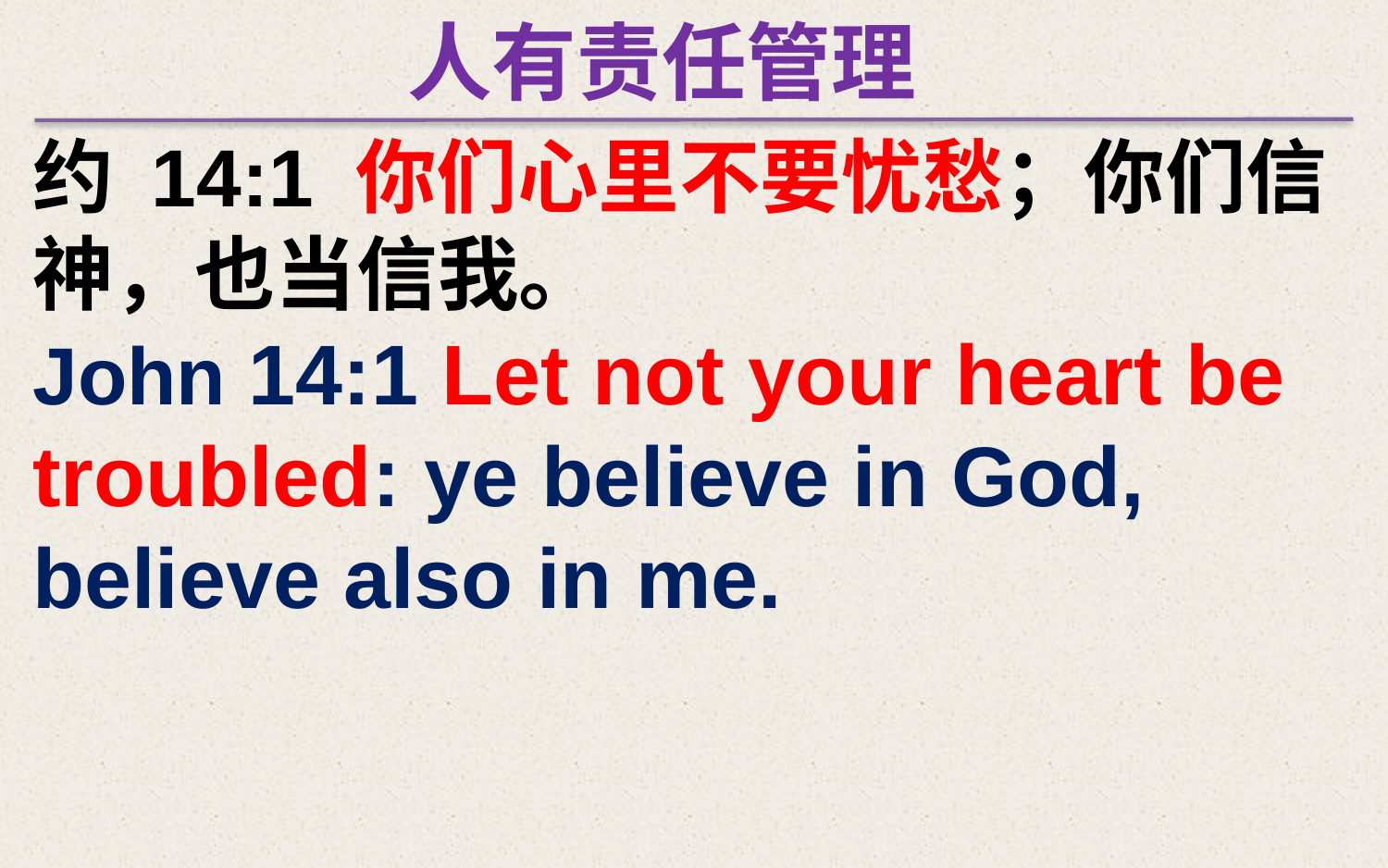

人有责任管理
约 14:1 你们心里不要忧愁；你们信神，也当信我。
John 14:1 Let not your heart be troubled: ye believe in God, believe also in me.